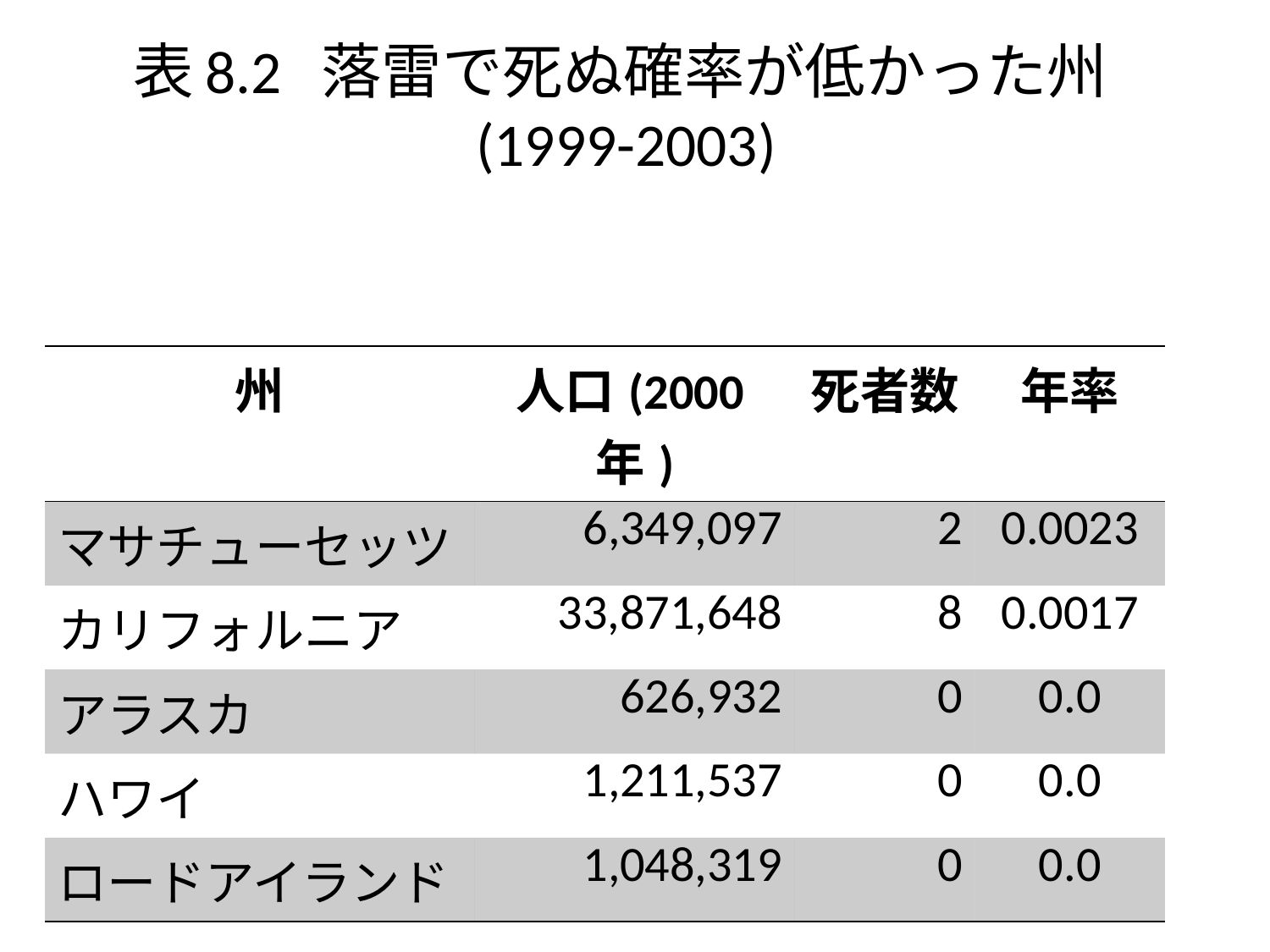

# 表8.2  落雷で死ぬ確率が低かった州(1999-2003)
| 州 | 人口(2000年) | 死者数 | 年率 |
| --- | --- | --- | --- |
| マサチューセッツ | 6,349,097 | 2 | 0.0023 |
| カリフォルニア | 33,871,648 | 8 | 0.0017 |
| アラスカ | 626,932 | 0 | 0.0 |
| ハワイ | 1,211,537 | 0 | 0.0 |
| ロードアイランド | 1,048,319 | 0 | 0.0 |